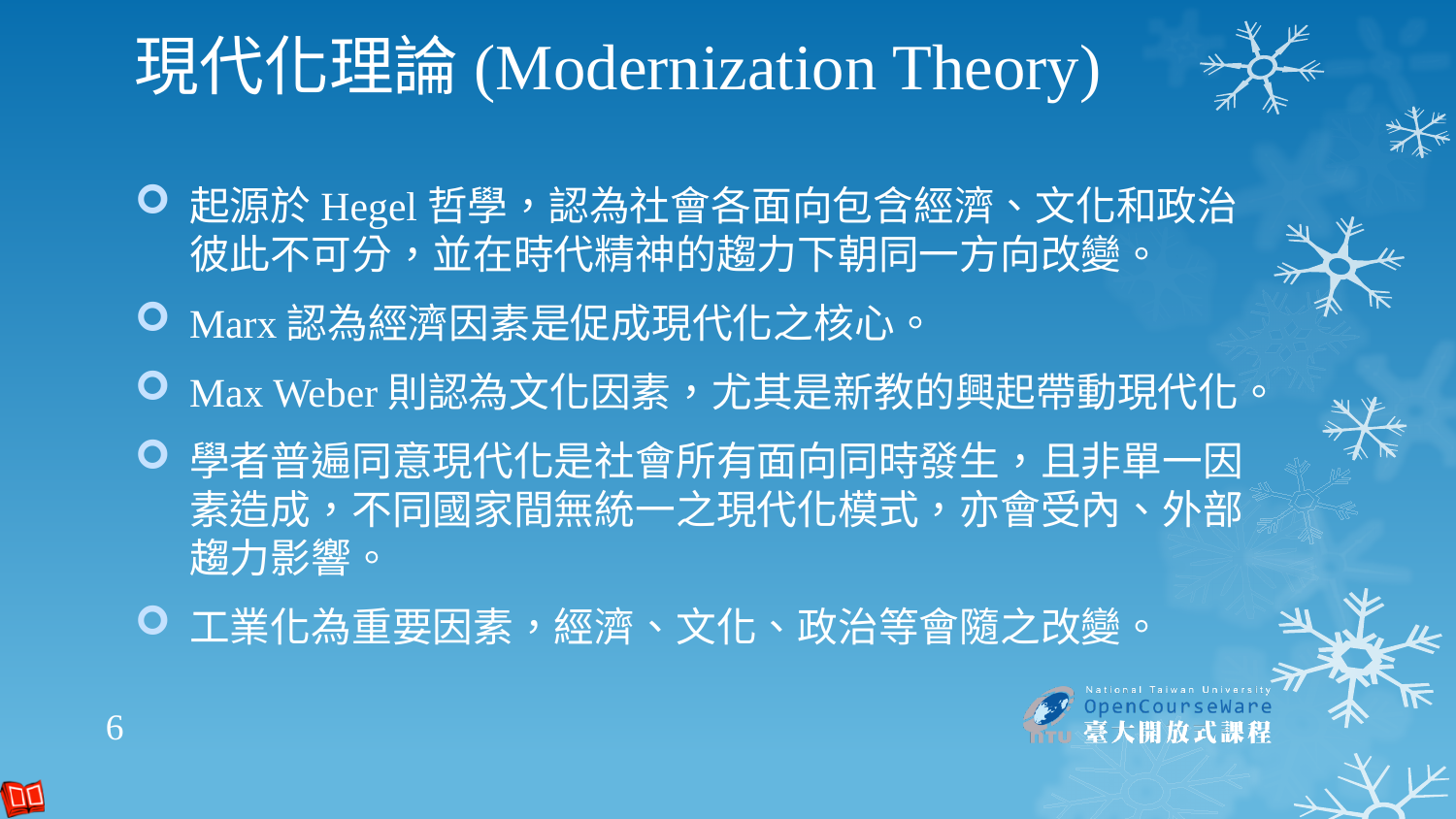

# 現代化理論(Modernization Theory)
起源於Hegel哲學，認為社會各面向包含經濟、文化和政治彼此不可分，並在時代精神的趨力下朝同一方向改變。
Marx認為經濟因素是促成現代化之核心。
Max Weber則認為文化因素，尤其是新教的興起帶動現代化。
學者普遍同意現代化是社會所有面向同時發生，且非單一因素造成，不同國家間無統一之現代化模式，亦會受內、外部趨力影響。
工業化為重要因素，經濟、文化、政治等會隨之改變。
6